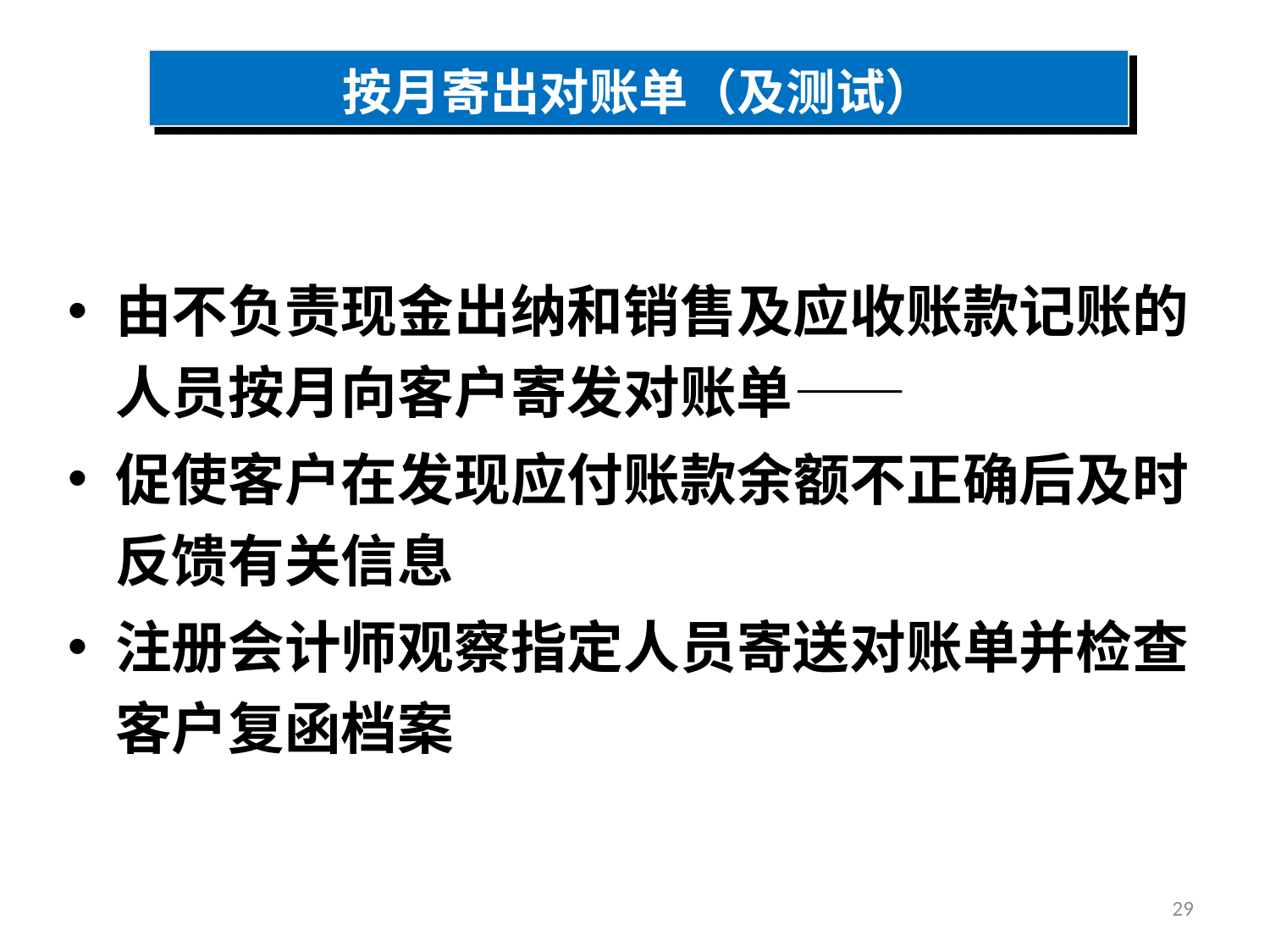

按月寄出对账单（及测试）
由不负责现金出纳和销售及应收账款记账的人员按月向客户寄发对账单——
促使客户在发现应付账款余额不正确后及时反馈有关信息
注册会计师观察指定人员寄送对账单并检查客户复函档案
29